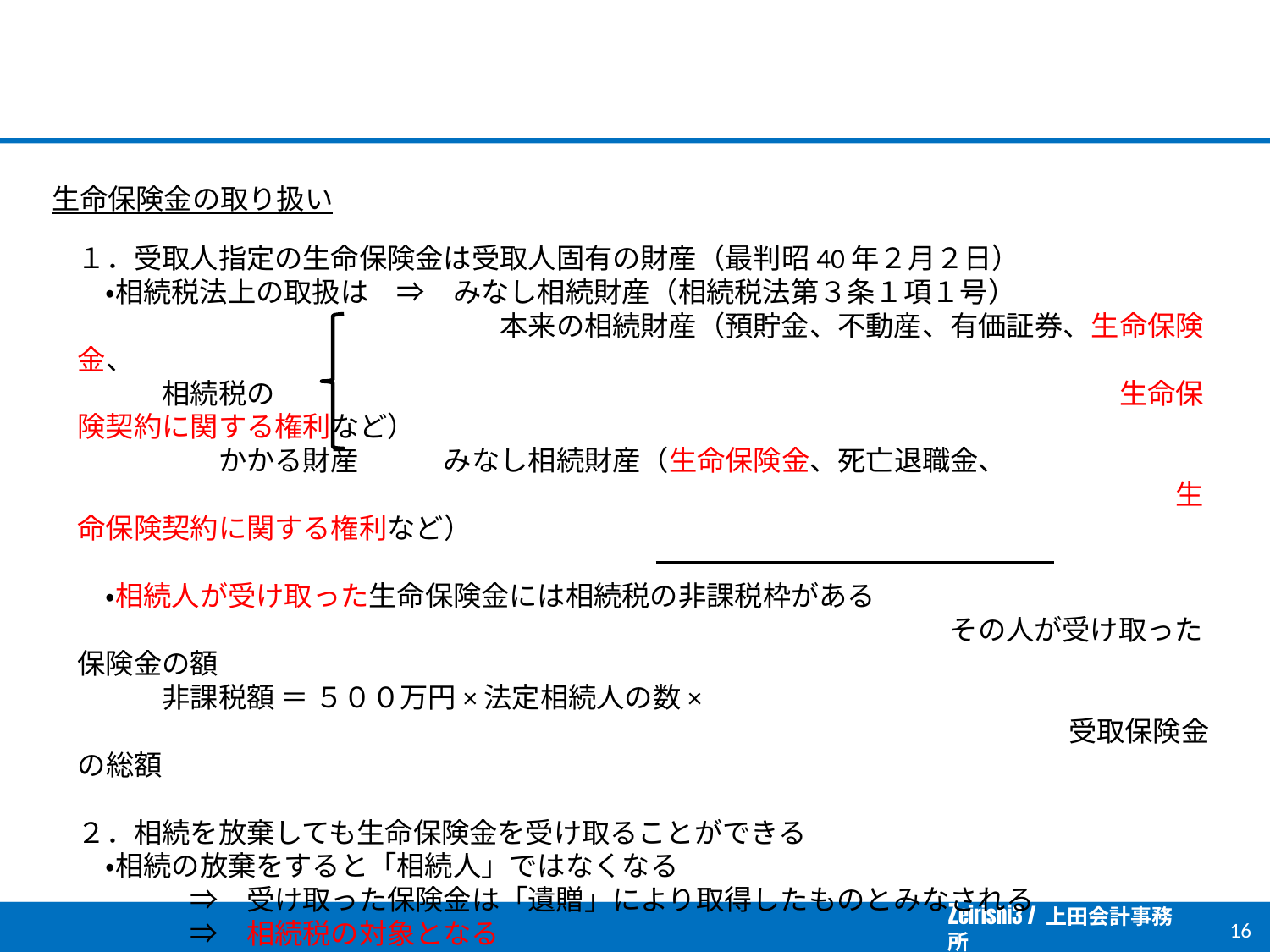

生命保険金の取り扱い
１．受取人指定の生命保険金は受取人固有の財産（最判昭40年２月２日）
　・相続税法上の取扱は　⇒　みなし相続財産（相続税法第３条１項１号）
　　　　　　　　　　　　　　　本来の相続財産（預貯金、不動産、有価証券、生命保険金、
　　　相続税の　　　　　　　　　　　　　　　　　　　　　　　　　　　　　　生命保険契約に関する権利など）
　　　　　かかる財産　　　みなし相続財産（生命保険金、死亡退職金、
　　　　　　　　　　　　　　　　　　　　　　　　　　　　　　　　　　　　　　　生命保険契約に関する権利など）

　・相続人が受け取った生命保険金には相続税の非課税枠がある
　　　　　　　　　　　　　　　　　　　　　　　　　　　　　　　その人が受け取った保険金の額
　　　非課税額 ＝ ５００万円×法定相続人の数×
　　　　　　　　　　　　　　　　　　　　　　　　　　　　　　　　　　　 受取保険金の総額

２．相続を放棄しても生命保険金を受け取ることができる
　・相続の放棄をすると「相続人」ではなくなる
　　　　⇒　受け取った保険金は「遺贈」により取得したものとみなされる
　　　　⇒　相続税の対象となる
　　　　　　　☆生命保険金の非課税枠は適用されない
　　　　　　　☆相続税の基礎控除、配偶者の税額軽減の適用はある